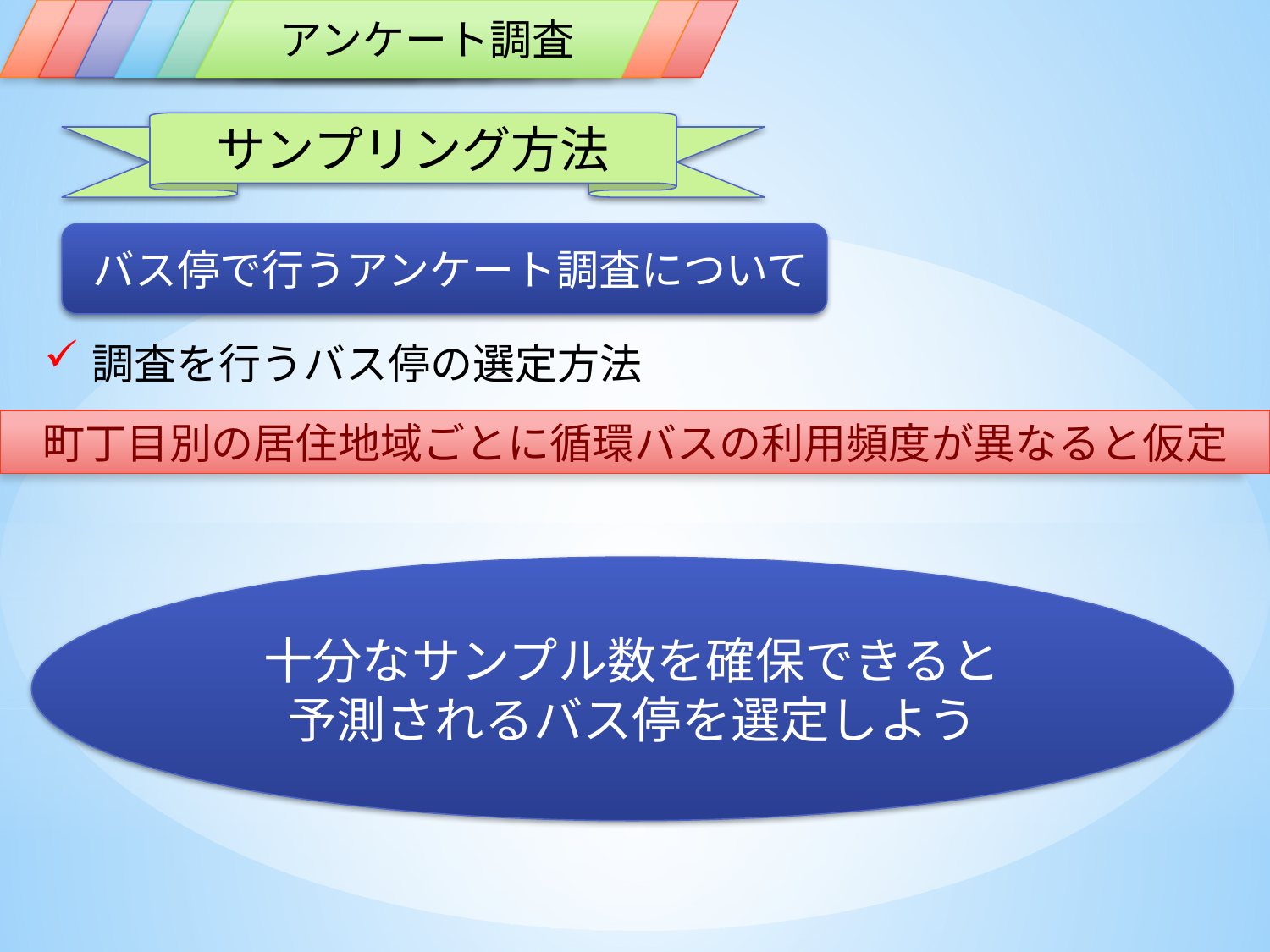

背景
問題提起
目標
現状
現地調査
アンケート調査
予備調査
参考文献

サンプリング方法

バス停で行うアンケート調査について
調査を行うバス停の選定方法
町丁目別の居住地域ごとに循環バスの利用頻度が異なると仮定

十分なサンプル数を確保できると
予測されるバス停を選定しよう